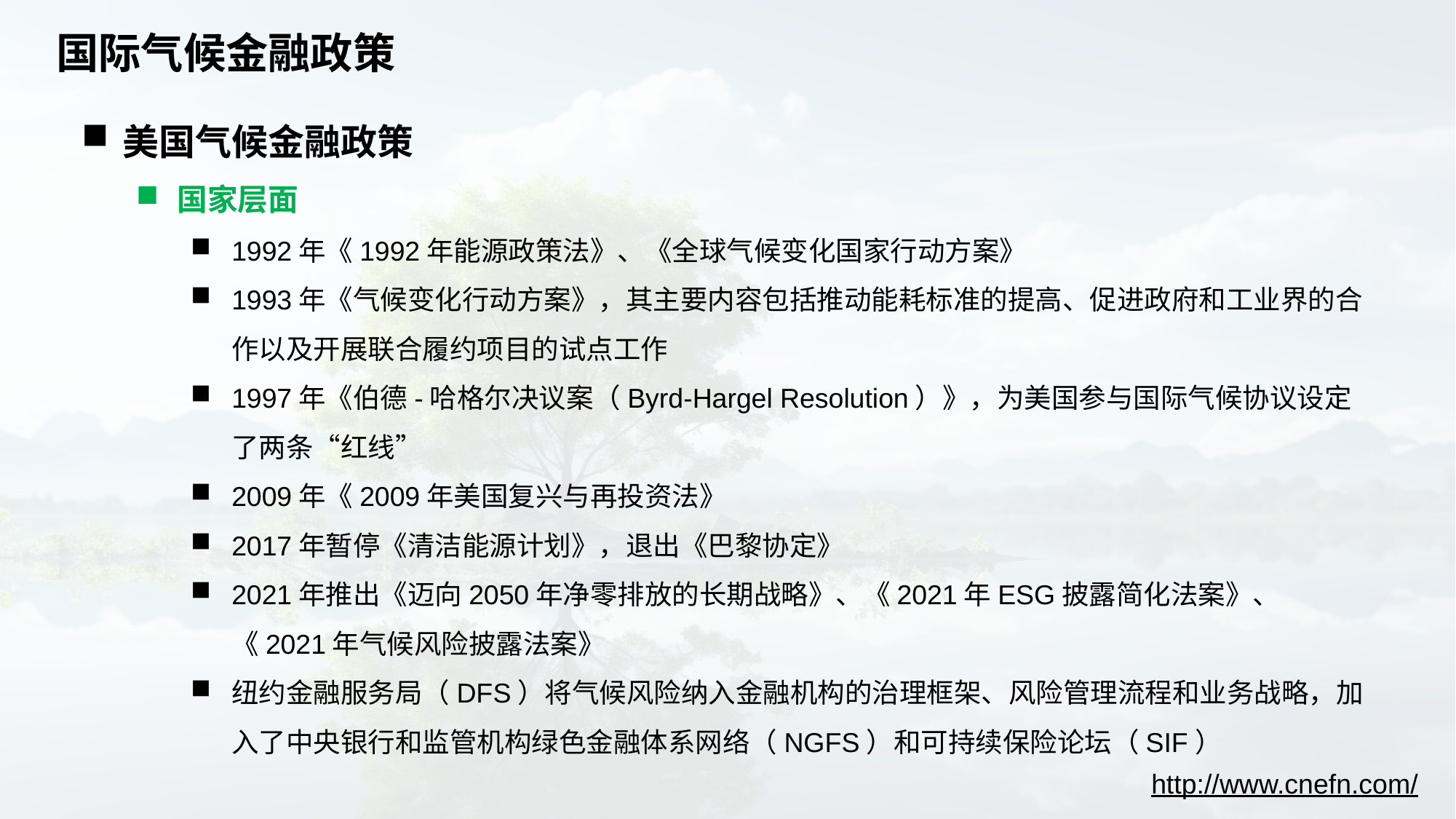

# 国际气候金融政策
美国气候金融政策
国家层面
1992年《1992年能源政策法》、《全球气候变化国家行动方案》
1993年《气候变化行动方案》，其主要内容包括推动能耗标准的提高、促进政府和工业界的合作以及开展联合履约项目的试点工作
1997年《伯德-哈格尔决议案（Byrd-Hargel Resolution）》，为美国参与国际气候协议设定了两条“红线”
2009年《2009年美国复兴与再投资法》
2017年暂停《清洁能源计划》，退出《巴黎协定》
2021年推出《迈向2050年净零排放的长期战略》、《2021年ESG披露简化法案》、《2021年气候风险披露法案》
纽约金融服务局（DFS）将气候风险纳入金融机构的治理框架、风险管理流程和业务战略，加入了中央银行和监管机构绿色金融体系网络（NGFS）和可持续保险论坛（SIF）